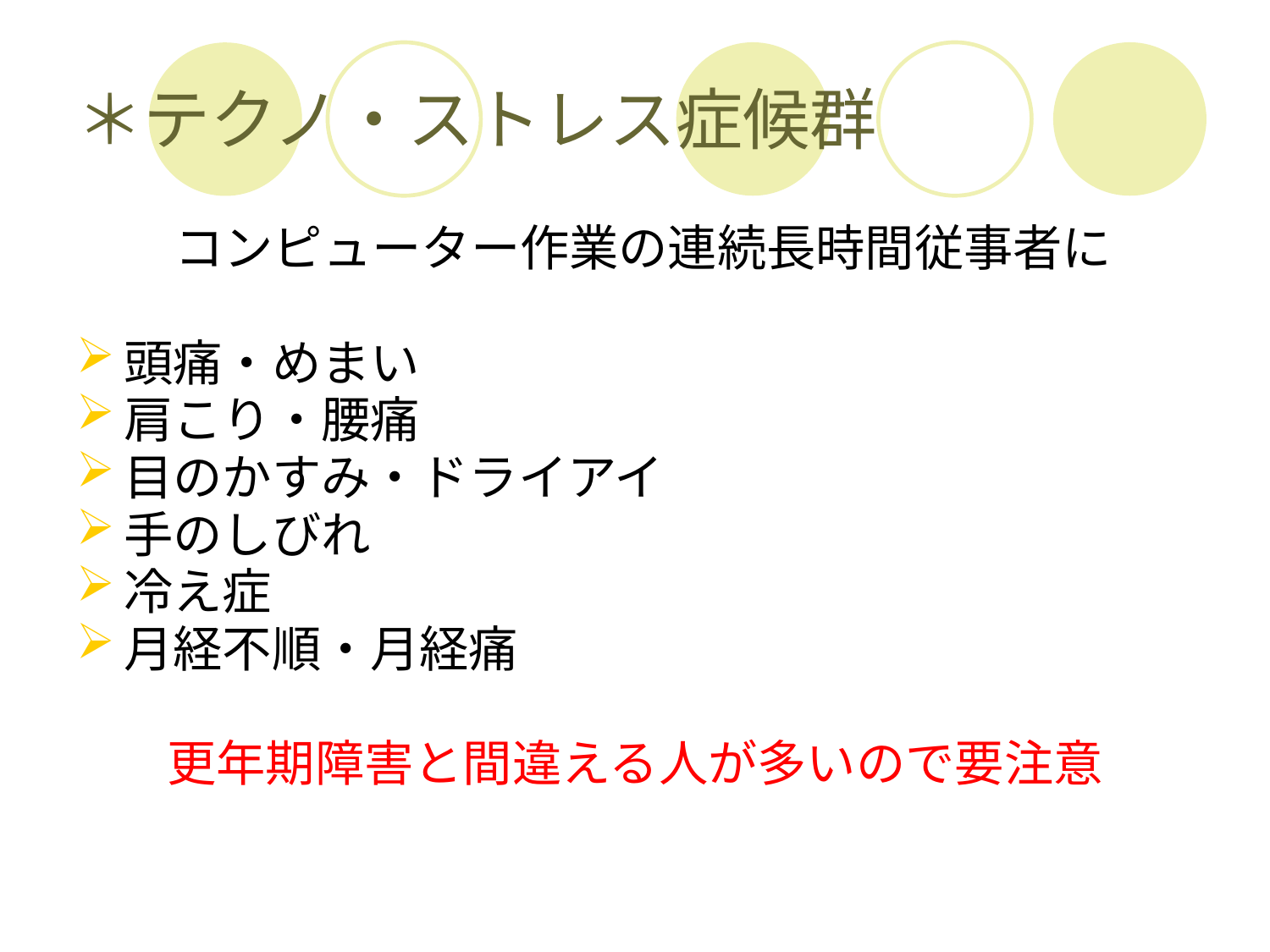

# ＊テクノ・ストレス症候群
　　コンピューター作業の連続長時間従事者に

頭痛・めまい
肩こり・腰痛
目のかすみ・ドライアイ
手のしびれ
冷え症
月経不順・月経痛

更年期障害と間違える人が多いので要注意